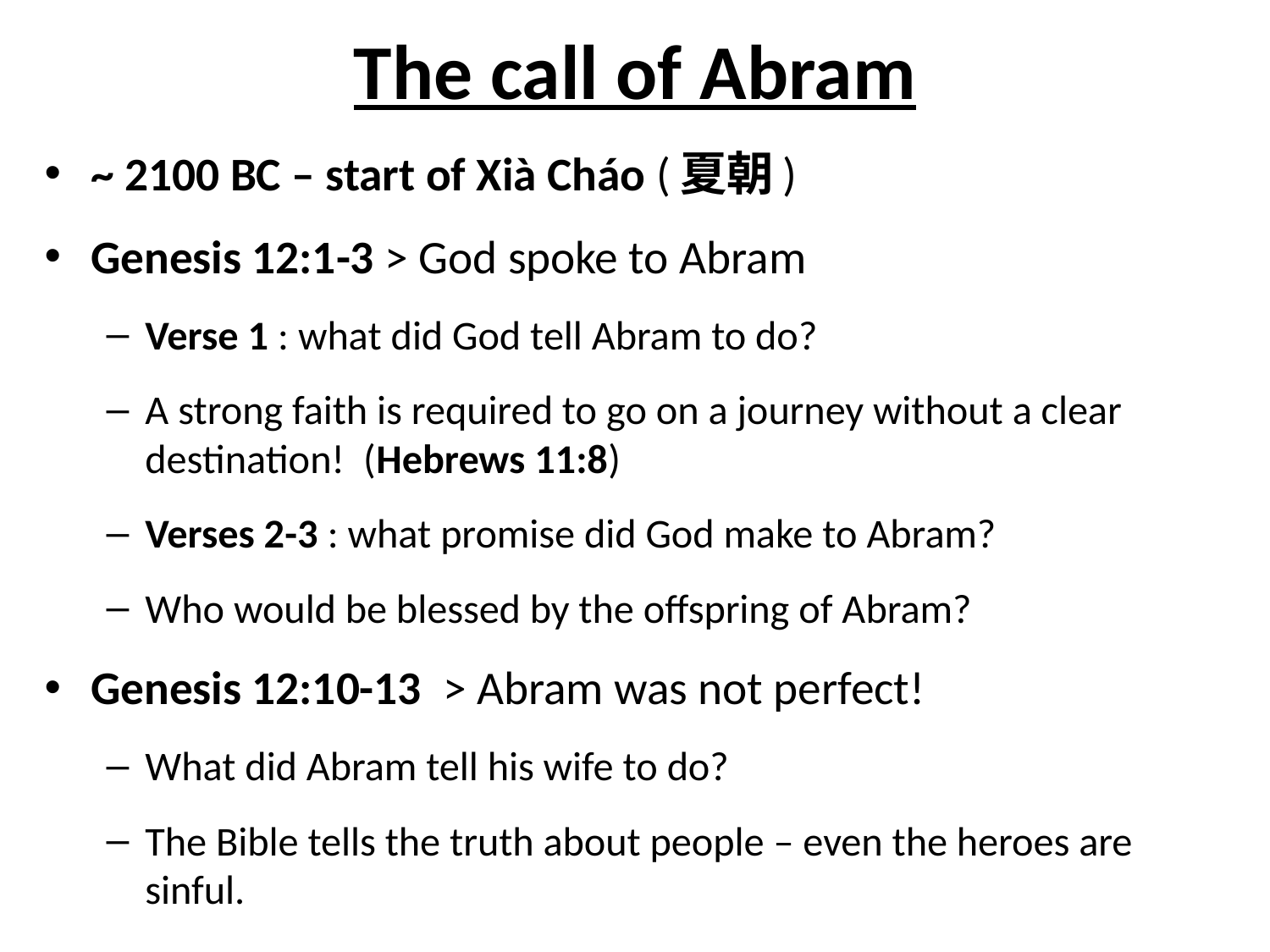

# The call of Abram
~ 2100 BC – start of Xià Cháo (夏朝)
Genesis 12:1-3 > God spoke to Abram
Verse 1 : what did God tell Abram to do?
A strong faith is required to go on a journey without a clear destination!  (Hebrews 11:8)
Verses 2-3 : what promise did God make to Abram?
Who would be blessed by the offspring of Abram?
Genesis 12:10-13  > Abram was not perfect!
What did Abram tell his wife to do?
The Bible tells the truth about people – even the heroes are sinful.